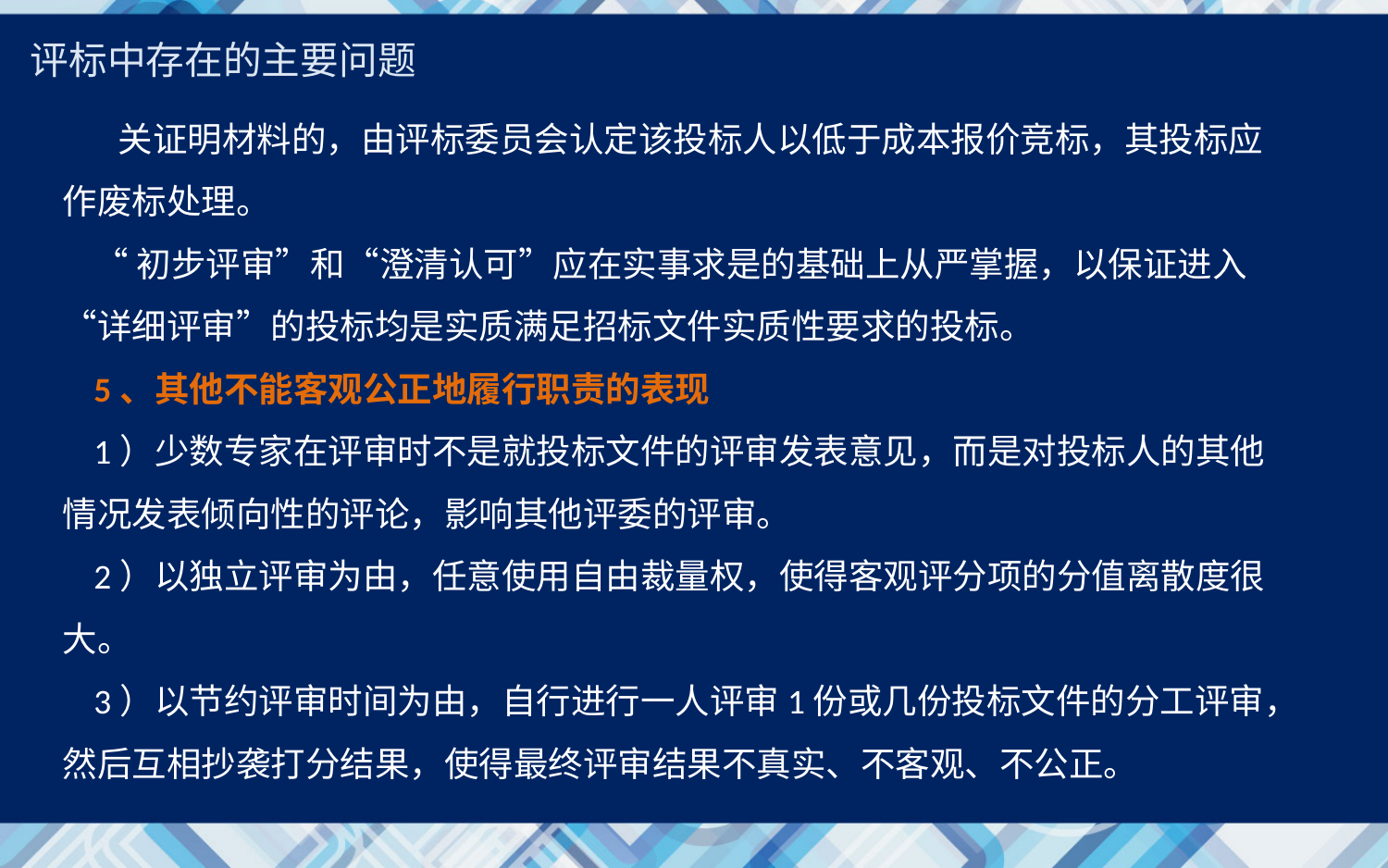

评标中存在的主要问题
      关证明材料的，由评标委员会认定该投标人以低于成本报价竞标，其投标应作废标处理。
    “初步评审”和“澄清认可”应在实事求是的基础上从严掌握，以保证进入“详细评审”的投标均是实质满足招标文件实质性要求的投标。
    5、其他不能客观公正地履行职责的表现
    1）少数专家在评审时不是就投标文件的评审发表意见，而是对投标人的其他情况发表倾向性的评论，影响其他评委的评审。
    2）以独立评审为由，任意使用自由裁量权，使得客观评分项的分值离散度很大。
    3）以节约评审时间为由，自行进行一人评审1份或几份投标文件的分工评审，然后互相抄袭打分结果，使得最终评审结果不真实、不客观、不公正。